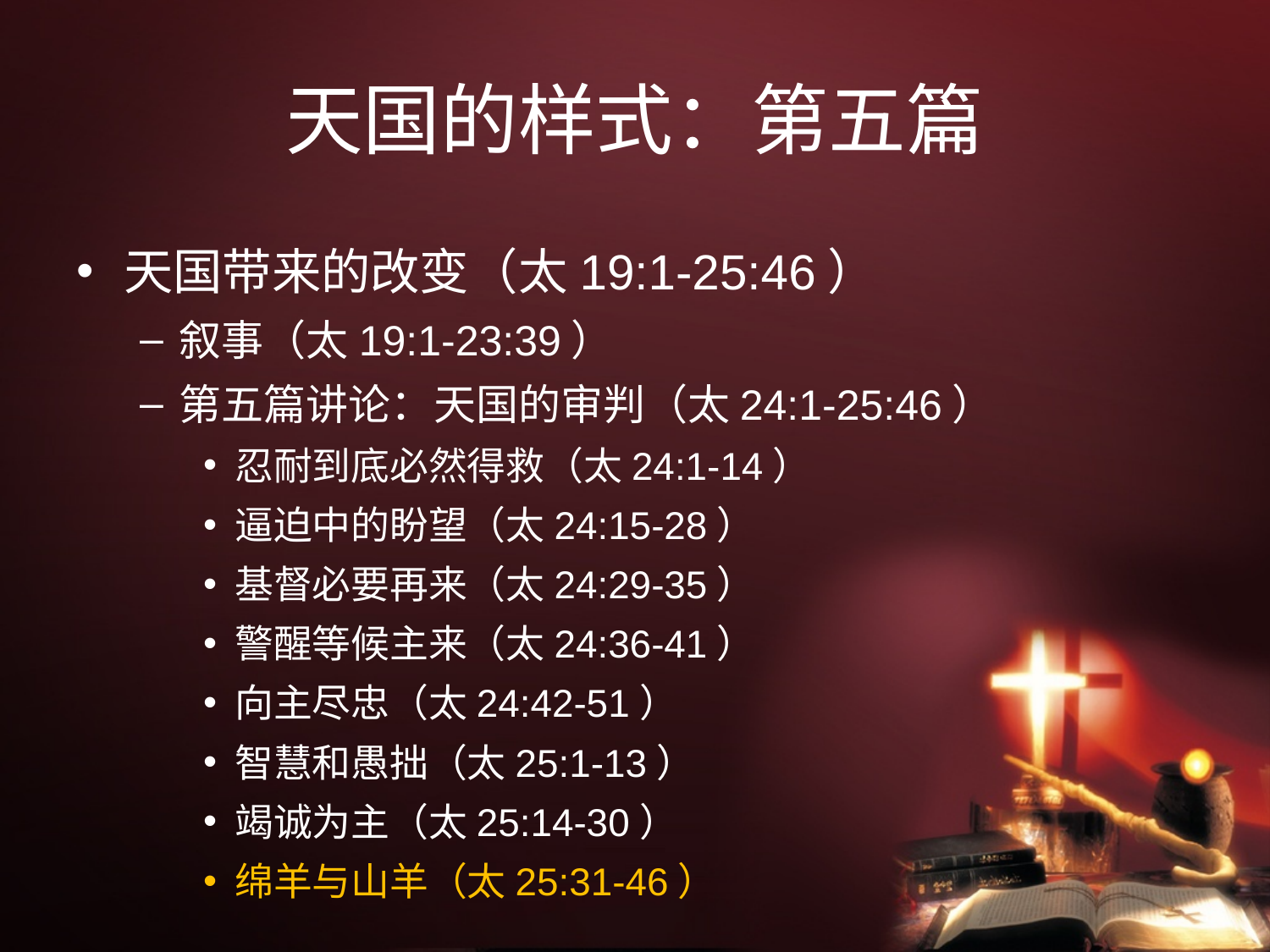

# 天国的样式：第五篇
天国带来的改变（太19:1-25:46）
叙事（太19:1-23:39）
第五篇讲论：天国的审判（太24:1-25:46）
忍耐到底必然得救（太24:1-14）
逼迫中的盼望（太24:15-28）
基督必要再来（太24:29-35）
警醒等候主来（太24:36-41）
向主尽忠（太24:42-51）
智慧和愚拙（太25:1-13）
竭诚为主（太25:14-30）
绵羊与山羊（太25:31-46）